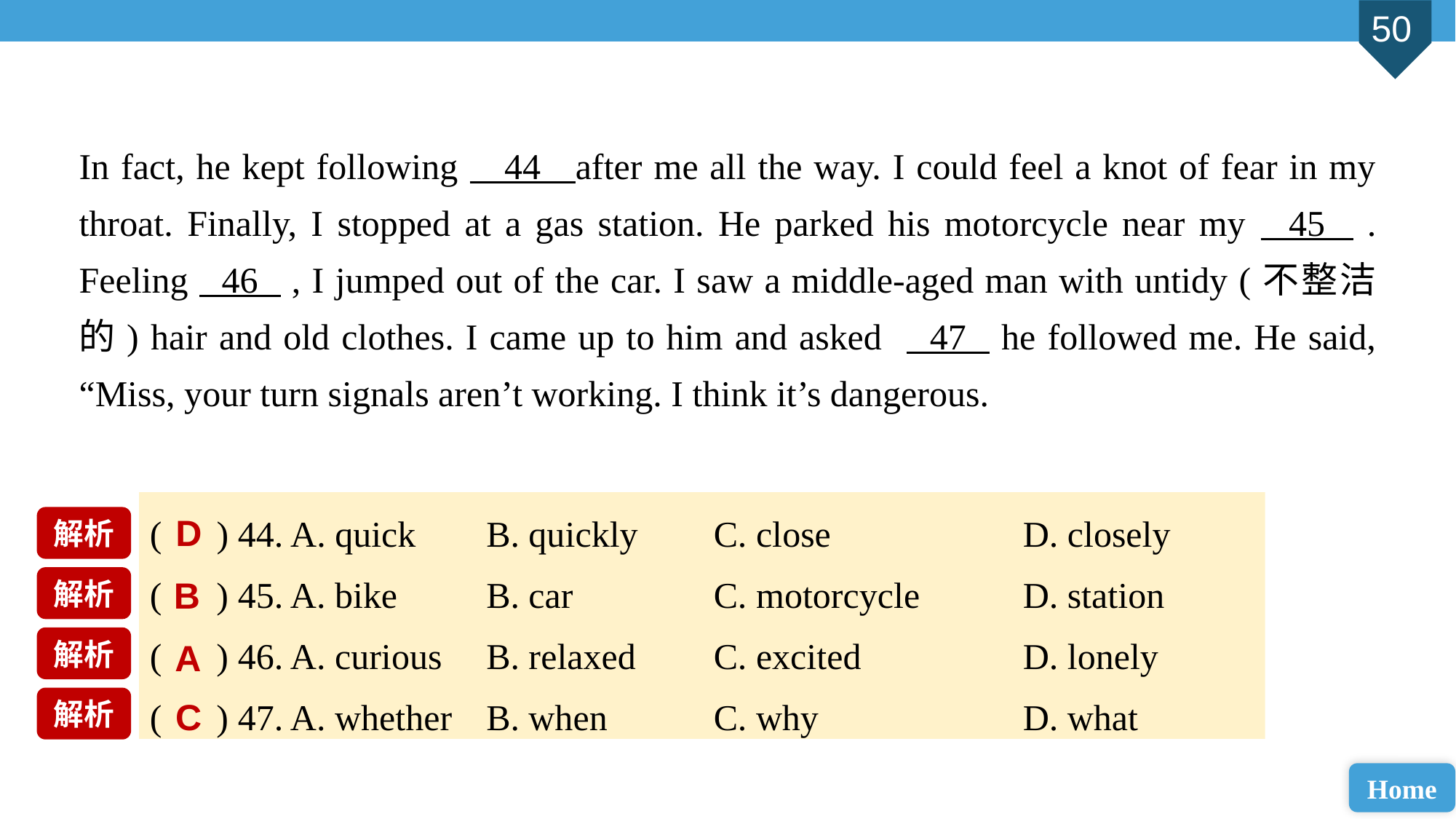

In fact, he kept following    44   after me all the way. I could feel a knot of fear in my throat. Finally, I stopped at a gas station. He parked his motorcycle near my   45   . Feeling   46   , I jumped out of the car. I saw a middle-aged man with untidy (不整洁的) hair and old clothes. I came up to him and asked    47   he followed me. He said, “Miss, your turn signals aren’t working. I think it’s dangerous.
(      ) 44. A. quick 	 B. quickly 	  C. close 		D. closely
(      ) 45. A. bike 	 B. car 		  C. motorcycle 	D. station
(      ) 46. A. curious 	 B. relaxed	  C. excited 		D. lonely
(      ) 47. A. whether 	 B. when 	  C. why 		D. what
D
解析
解析
B
解析
A
解析
C